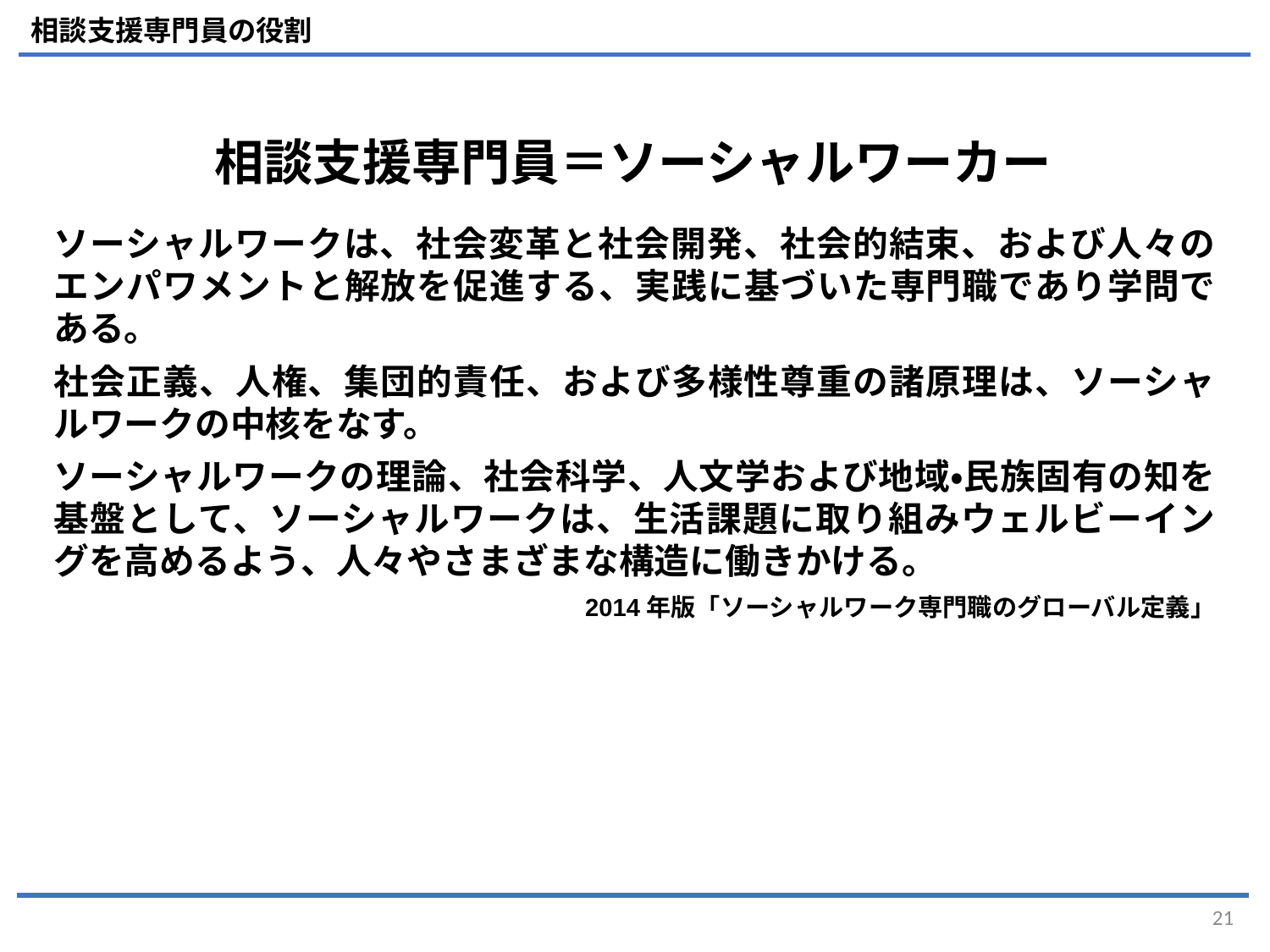

相談支援専門員の役割
相談支援専門員＝ソーシャルワーカー
ソーシャルワークは、社会変革と社会開発、社会的結束、および人々のエンパワメントと解放を促進する、実践に基づいた専門職であり学問である。
社会正義、人権、集団的責任、および多様性尊重の諸原理は、ソーシャルワークの中核をなす。
ソーシャルワークの理論、社会科学、人文学および地域・民族固有の知を基盤として、ソーシャルワークは、生活課題に取り組みウェルビーイングを高めるよう、人々やさまざまな構造に働きかける。
2014年版「ソーシャルワーク専門職のグローバル定義」
21